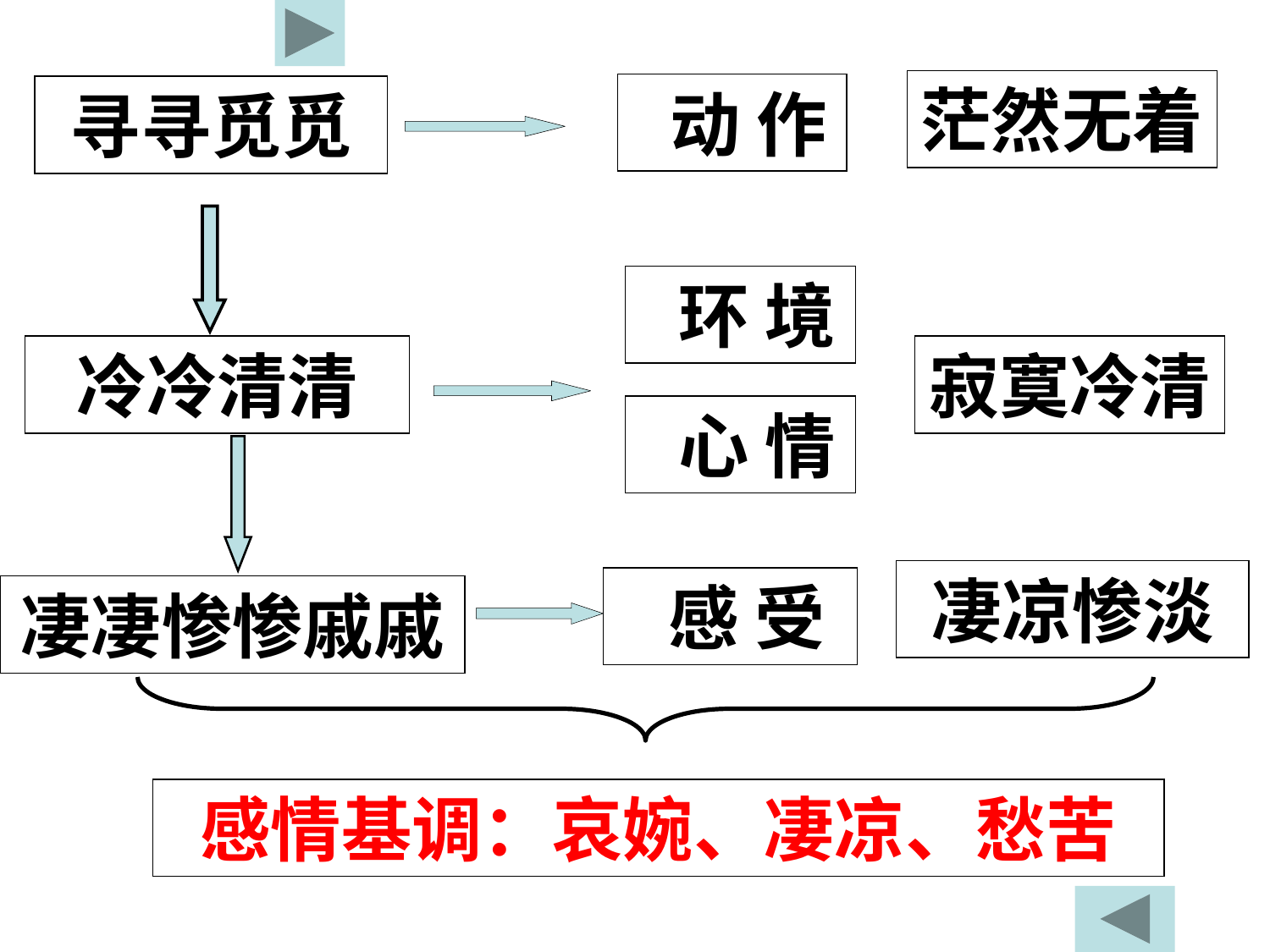

茫然无着
 动 作
寻寻觅觅

 环 境
冷冷清清
寂寞冷清

 心 情

凄凉惨淡
 感 受
凄凄惨惨戚戚

感情基调：哀婉、凄凉、愁苦